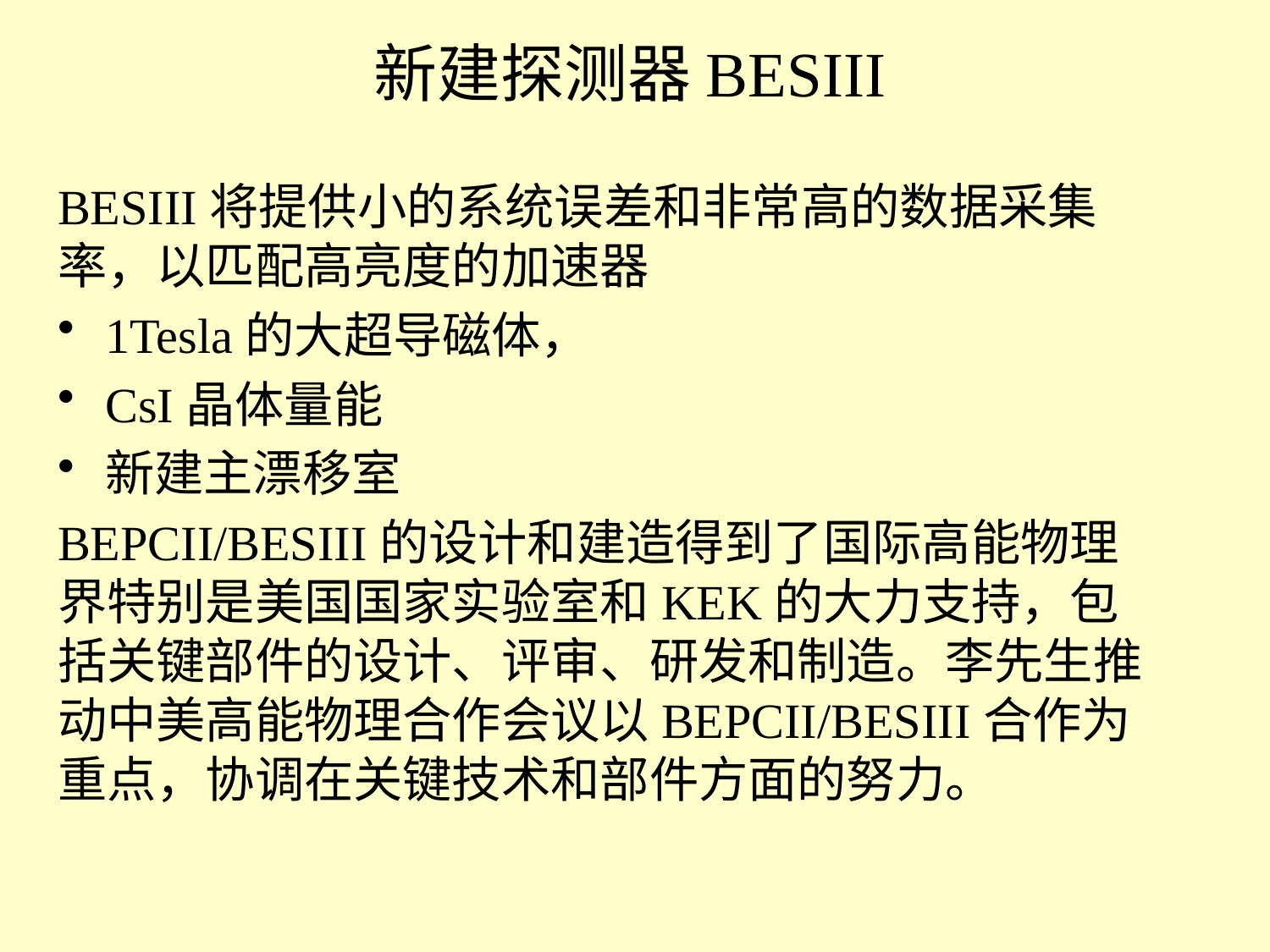

# 新建探测器BESIII
BESIII将提供小的系统误差和非常高的数据采集率，以匹配高亮度的加速器
1Tesla的大超导磁体，
CsI晶体量能
新建主漂移室
BEPCII/BESIII的设计和建造得到了国际高能物理界特别是美国国家实验室和KEK的大力支持，包括关键部件的设计、评审、研发和制造。李先生推动中美高能物理合作会议以BEPCII/BESIII合作为重点，协调在关键技术和部件方面的努力。